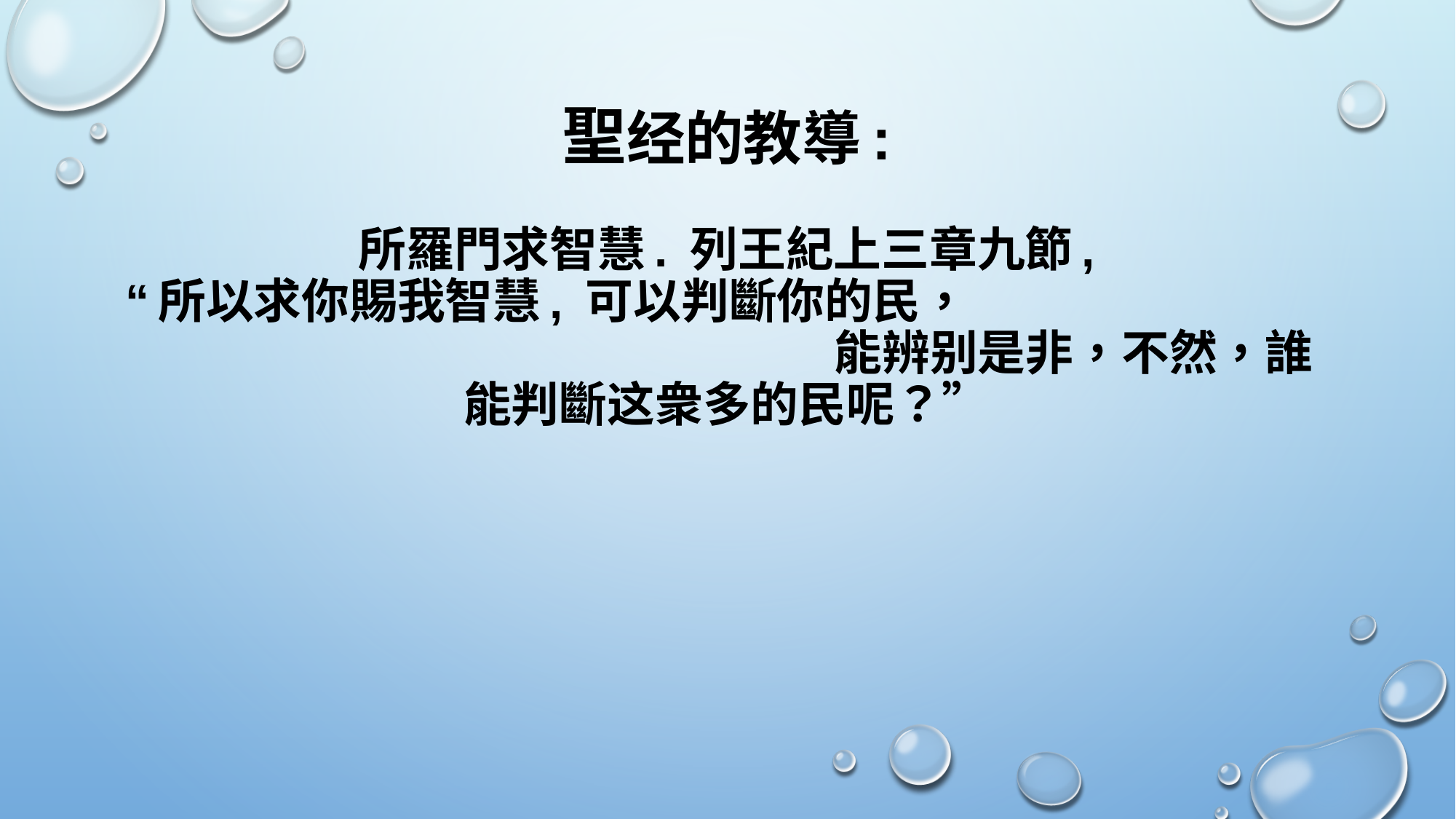

# 聖经的教導: 所羅門求智慧. 列王紀上三章九節, “所以求你賜我智慧, 可以判斷你的民，                                                                                                  能辨别是非，不然，誰能判斷这衆多的民呢？”